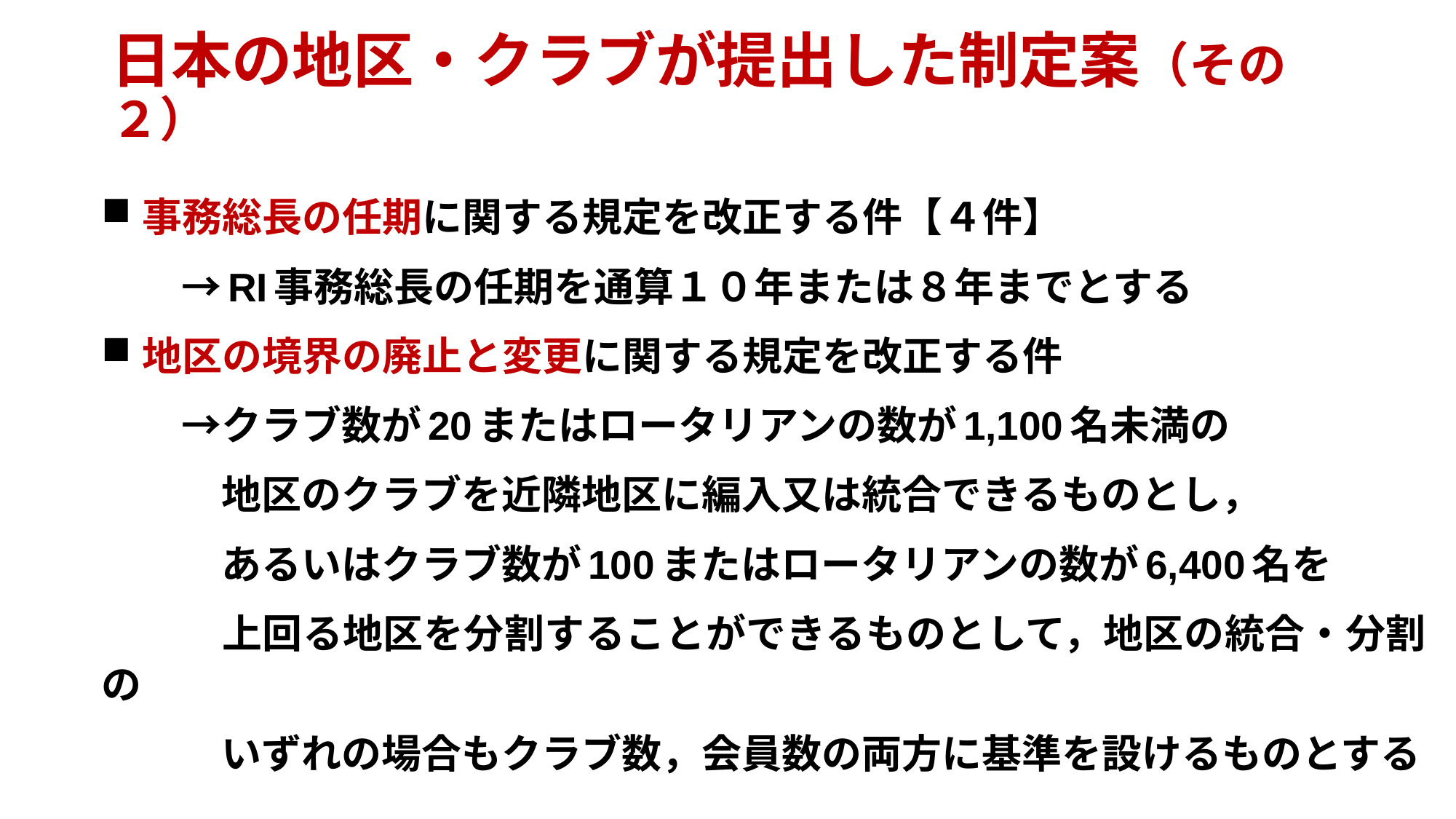

# 日本の地区・クラブが提出した制定案（その２）
 事務総長の任期に関する規定を改正する件【４件】
　　→RI事務総長の任期を通算１０年または８年までとする
 地区の境界の廃止と変更に関する規定を改正する件
　　→クラブ数が20またはロータリアンの数が1,100名未満の
　　　地区のクラブを近隣地区に編入又は統合できるものとし，
　　　あるいはクラブ数が100またはロータリアンの数が6,400名を
　　　上回る地区を分割することができるものとして，地区の統合・分割の
　　　いずれの場合もクラブ数，会員数の両方に基準を設けるものとする